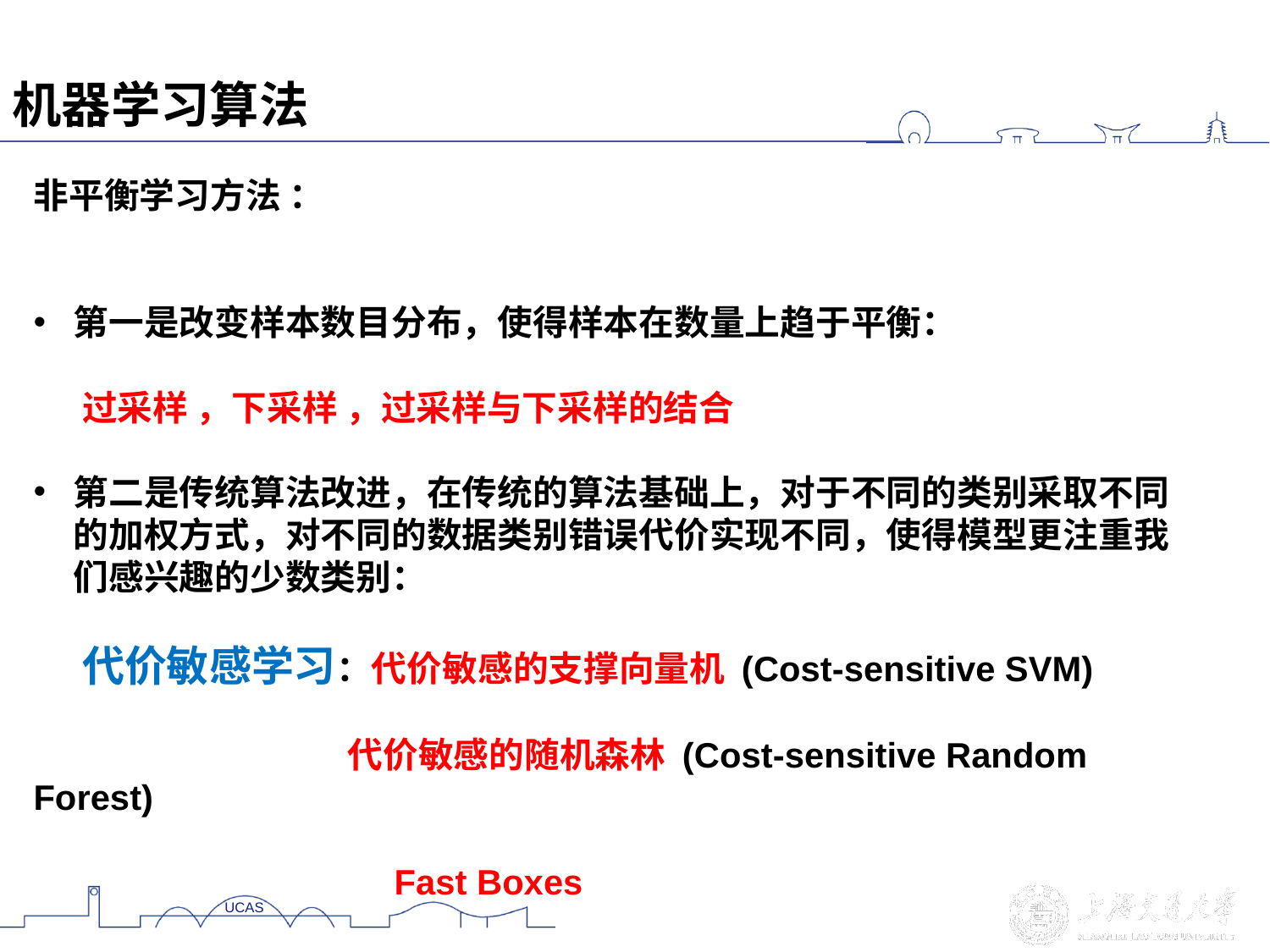

机器学习算法
非平衡学习方法 ：

第一是改变样本数目分布，使得样本在数量上趋于平衡：

     过采样 ，下采样 ，过采样与下采样的结合

第二是传统算法改进，在传统的算法基础上，对于不同的类别采取不同的加权方式，对不同的数据类别错误代价实现不同，使得模型更注重我们感兴趣的少数类别：

     代价敏感学习：代价敏感的支撑向量机 (Cost-sensitive SVM)

                                      代价敏感的随机森林 (Cost-sensitive Random Forest)

 	                        Fast Boxes